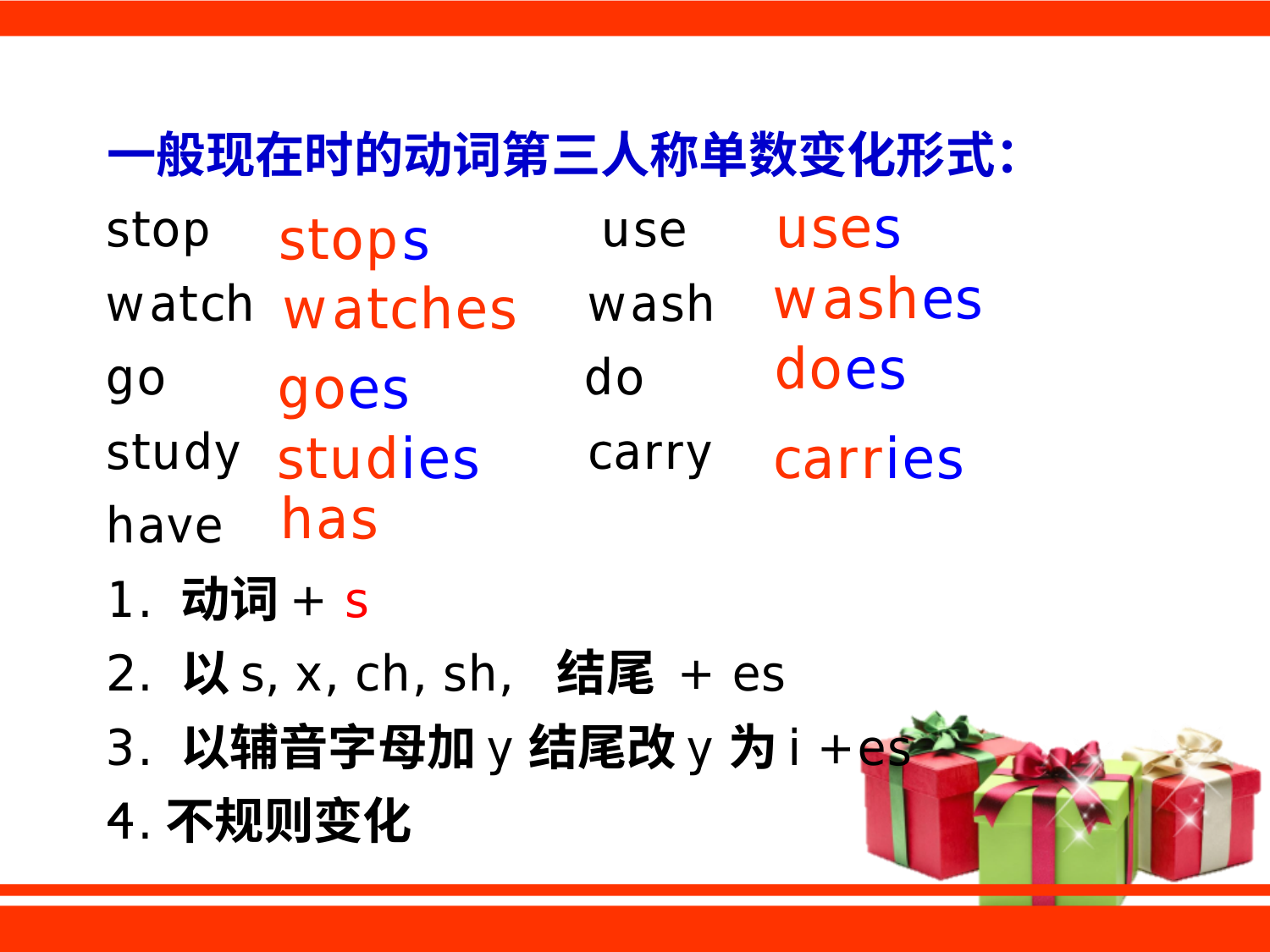

一般现在时的动词第三人称单数变化形式：
stop                           use
watch                       wash
go                             do
study                        carry
have
1. 动词+ s
2. 以s, x, ch, sh,  结尾 + es
3. 以辅音字母加y结尾改y为i +es
4.不规则变化
 uses
 stops
 washes
 watches
 does
 goes
 carries
 studies
has